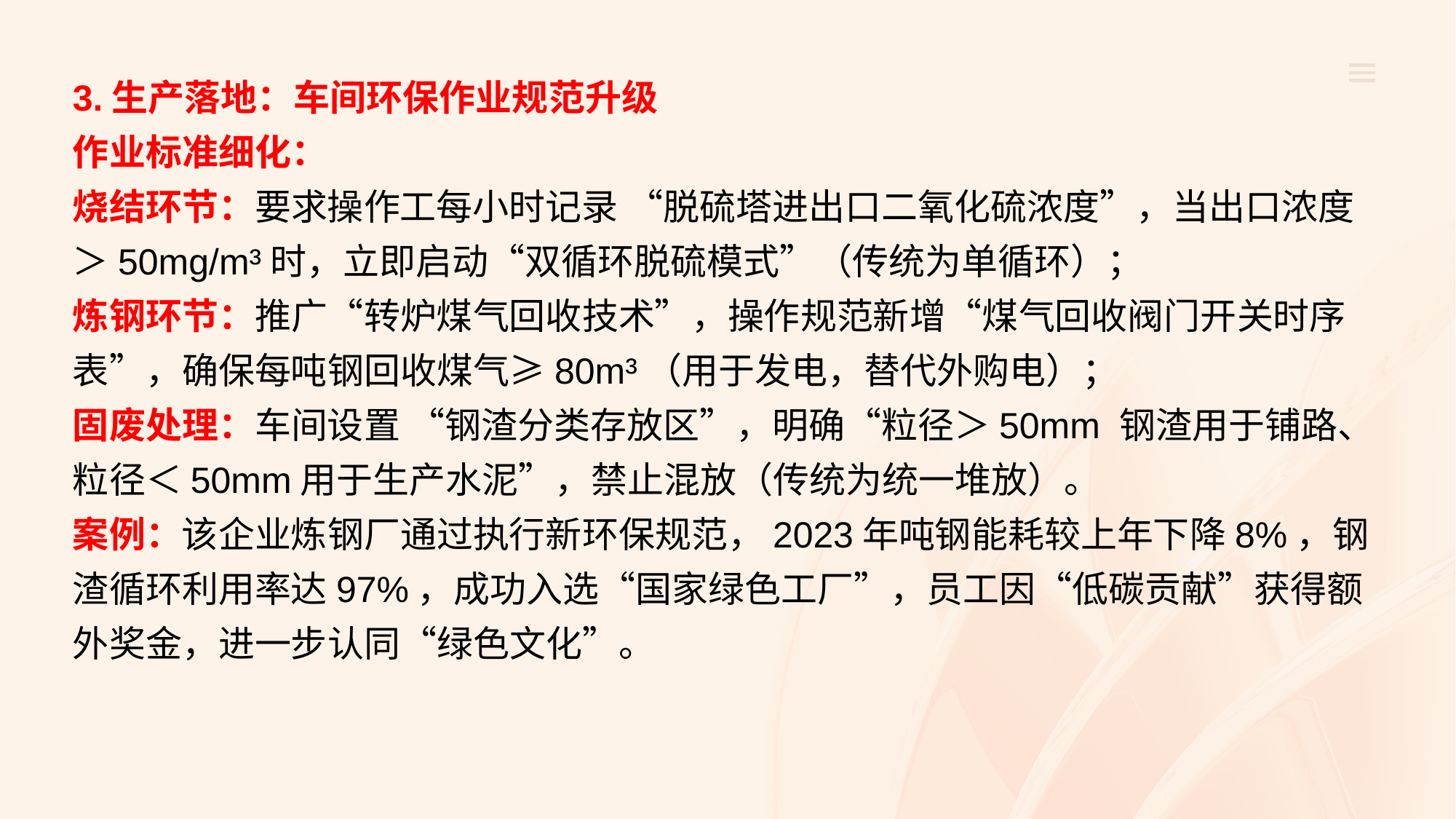

3.生产落地：车间环保作业规范升级
作业标准细化：
烧结环节：要求操作工每小时记录 “脱硫塔进出口二氧化硫浓度”，当出口浓度＞50mg/m³时，立即启动“双循环脱硫模式”（传统为单循环）；
炼钢环节：推广“转炉煤气回收技术”，操作规范新增“煤气回收阀门开关时序表”，确保每吨钢回收煤气≥80m³（用于发电，替代外购电）；
固废处理：车间设置 “钢渣分类存放区”，明确“粒径＞50mm 钢渣用于铺路、粒径＜50mm用于生产水泥”，禁止混放（传统为统一堆放）。
案例：该企业炼钢厂通过执行新环保规范，2023年吨钢能耗较上年下降8%，钢渣循环利用率达97%，成功入选“国家绿色工厂”，员工因“低碳贡献”获得额外奖金，进一步认同“绿色文化”。